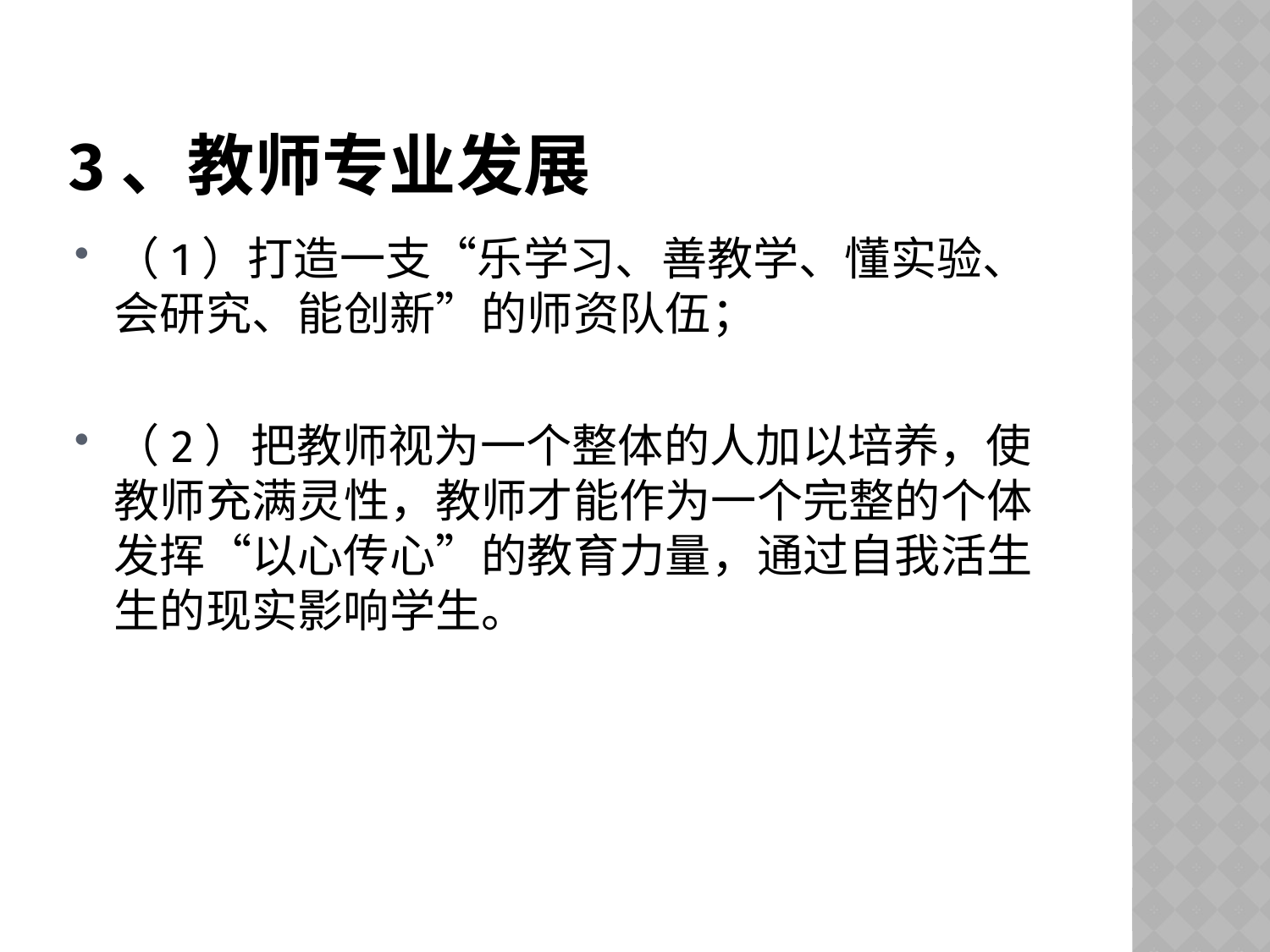

# 3、教师专业发展
（1）打造一支“乐学习、善教学、懂实验、会研究、能创新”的师资队伍；

（2）把教师视为一个整体的人加以培养，使教师充满灵性，教师才能作为一个完整的个体发挥“以心传心”的教育力量，通过自我活生生的现实影响学生。